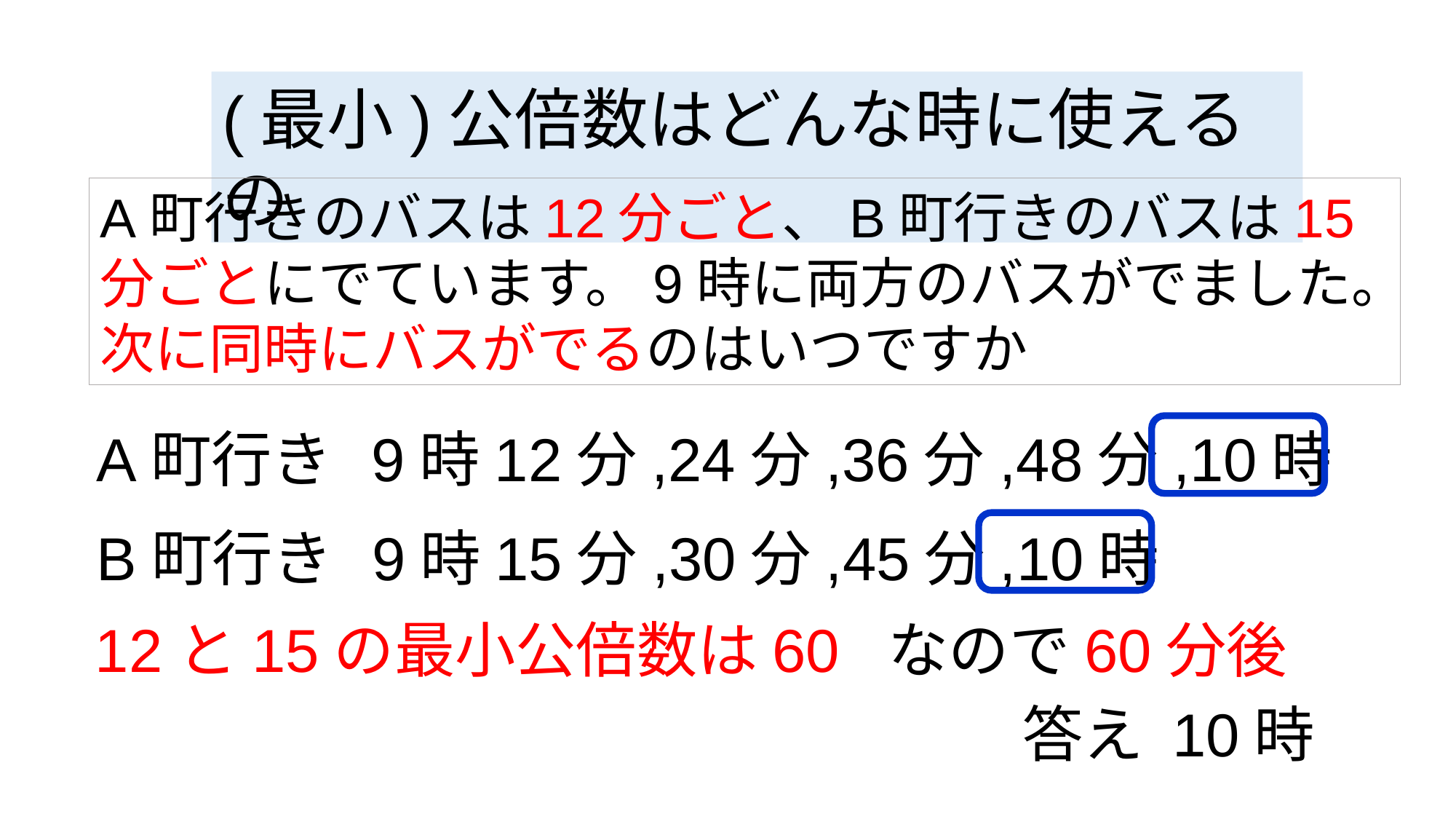

(最小)公倍数はどんな時に使えるの
A町行きのバスは12分ごと、B町行きのバスは15分ごとにでています。9時に両方のバスがでました。次に同時にバスがでるのはいつですか
A町行き
9時12分,24分,36分,48分,10時

B町行き
9時15分,30分,45分,10時
12と15の最小公倍数は60  なので60分後
答え 10時